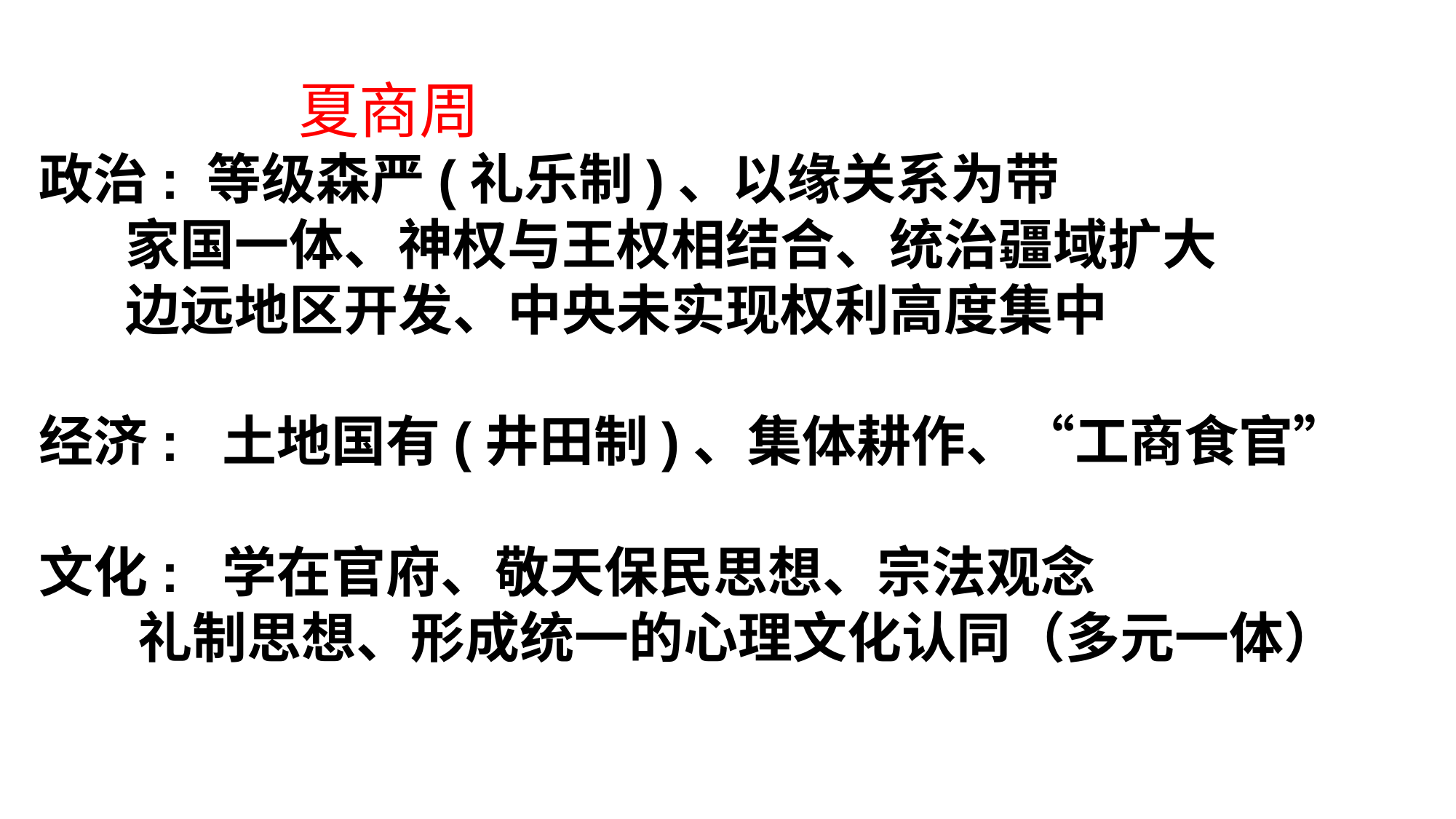

夏商周
政治: 等级森严(礼乐制)、以缘关系为带
      家国一体、神权与王权相结合、统治疆域扩大
      边远地区开发、中央未实现权利高度集中

经济:  土地国有(井田制)、集体耕作、“工商食官”

文化:  学在官府、敬天保民思想、宗法观念
       礼制思想、形成统一的心理文化认同（多元一体）